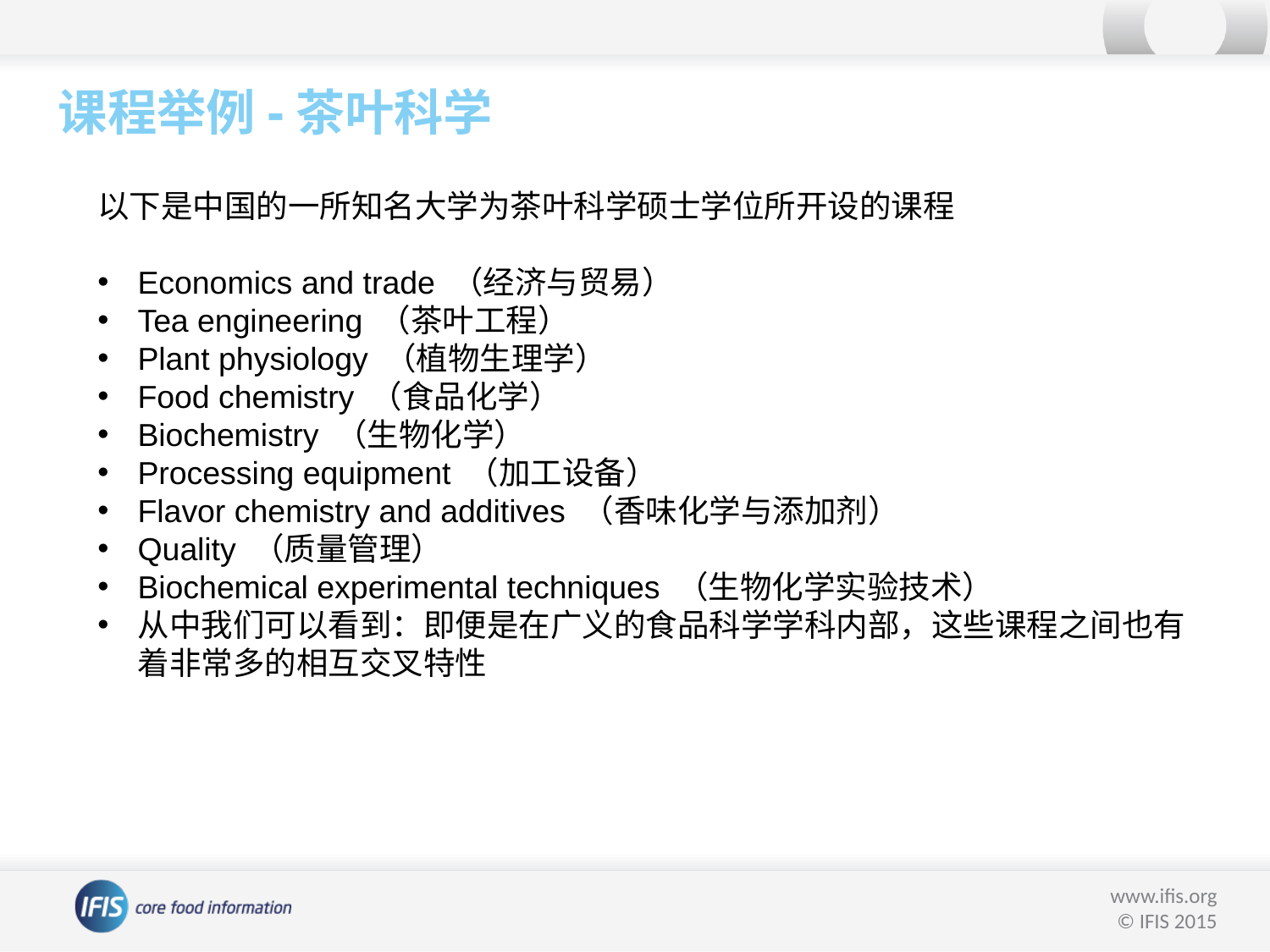

课程举例-茶叶科学
以下是中国的一所知名大学为茶叶科学硕士学位所开设的课程

Economics and trade （经济与贸易）
Tea engineering （茶叶工程）
Plant physiology （植物生理学）
Food chemistry （食品化学）
Biochemistry （生物化学）
Processing equipment （加工设备）
Flavor chemistry and additives （香味化学与添加剂）
Quality （质量管理）
Biochemical experimental techniques （生物化学实验技术）
从中我们可以看到：即便是在广义的食品科学学科内部，这些课程之间也有着非常多的相互交叉特性